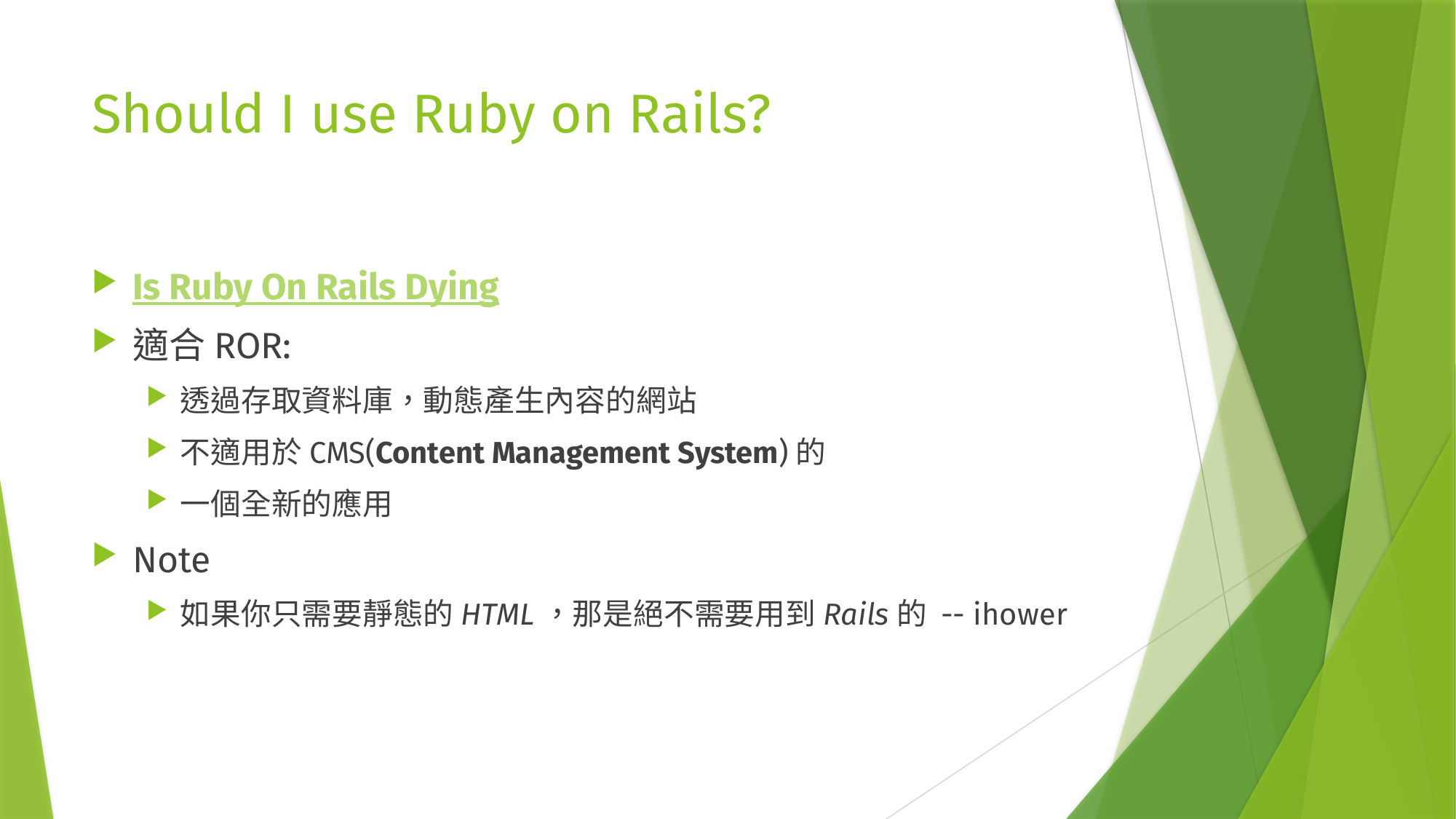

# Should I use Ruby on Rails?
Is Ruby On Rails Dying
適合ROR:
透過存取資料庫，動態產生內容的網站
不適用於CMS(Content Management System)的
一個全新的應用
Note
如果你只需要靜態的HTML，那是絕不需要用到Rails的 -- ihower